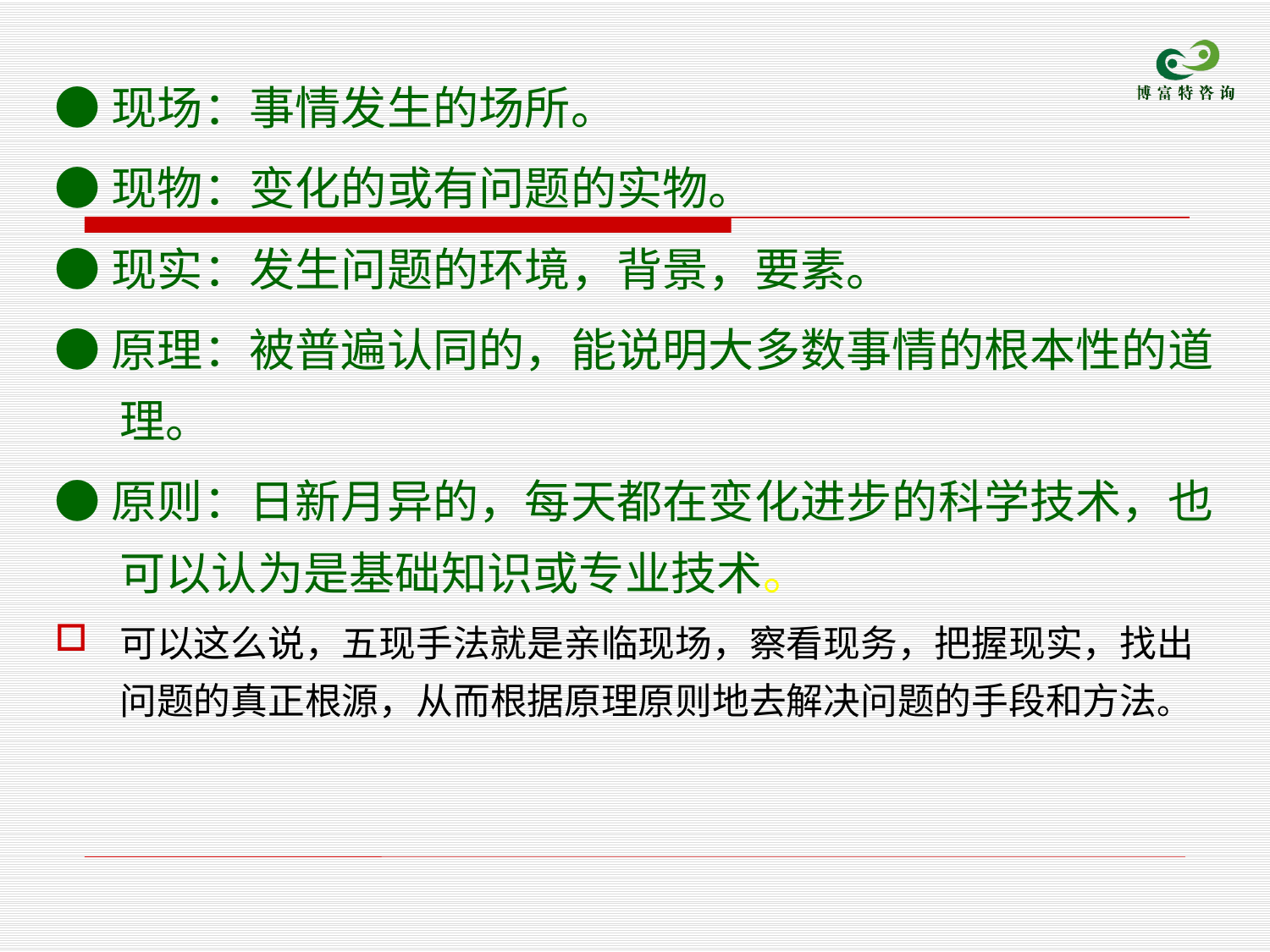

●现场：事情发生的场所。
●现物：变化的或有问题的实物。
●现实：发生问题的环境，背景，要素。
●原理：被普遍认同的，能说明大多数事情的根本性的道理。
●原则：日新月异的，每天都在变化进步的科学技术，也可以认为是基础知识或专业技术。
可以这么说，五现手法就是亲临现场，察看现务，把握现实，找出问题的真正根源，从而根据原理原则地去解决问题的手段和方法。
631